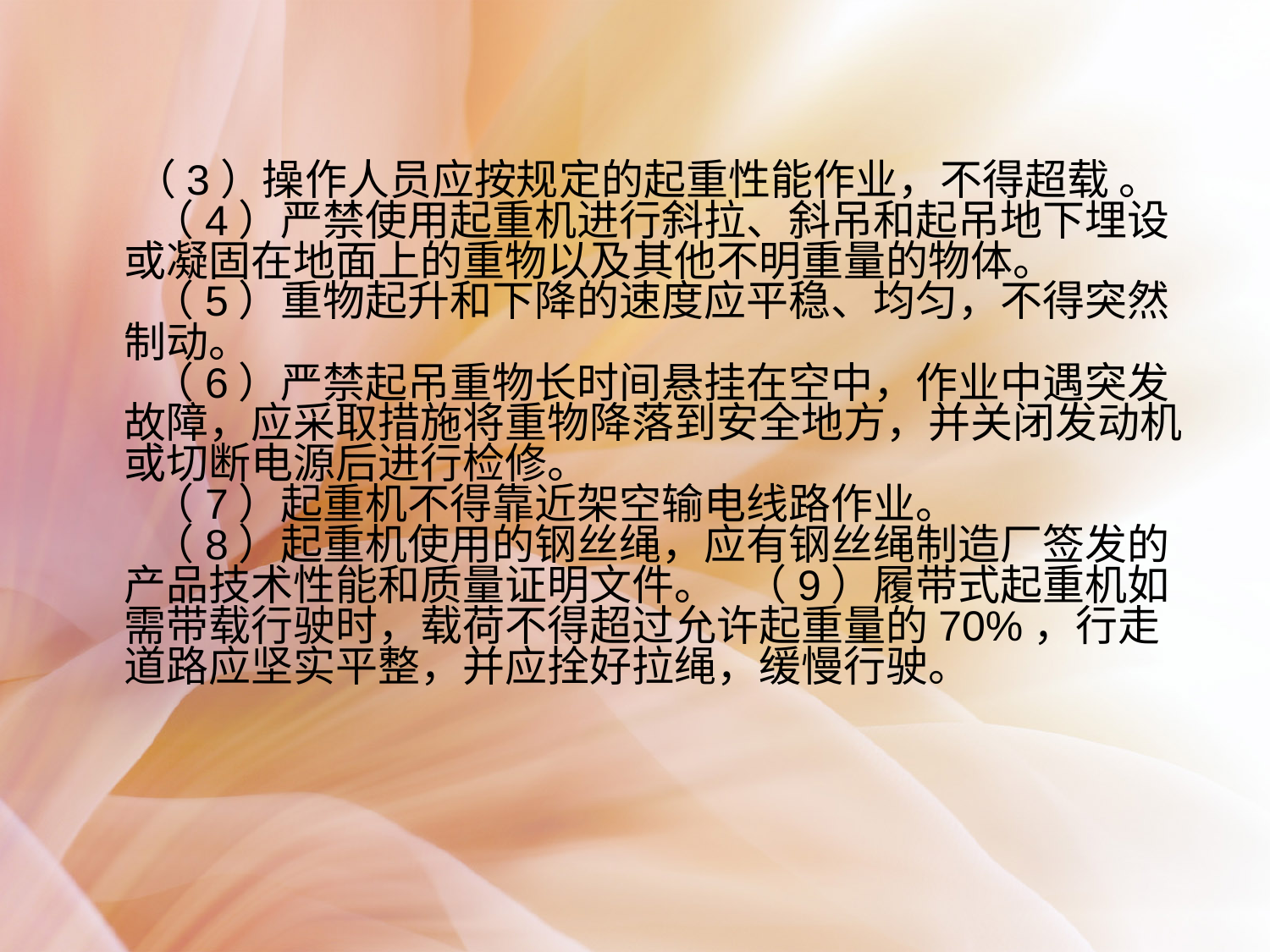

（3）操作人员应按规定的起重性能作业，不得超载 。
   （4）严禁使用起重机进行斜拉、斜吊和起吊地下埋设或凝固在地面上的重物以及其他不明重量的物体。
   （5）重物起升和下降的速度应平稳、均匀，不得突然制动。
   （6）严禁起吊重物长时间悬挂在空中，作业中遇突发故障，应采取措施将重物降落到安全地方，并关闭发动机或切断电源后进行检修。
   （7）起重机不得靠近架空输电线路作业。
   （8）起重机使用的钢丝绳，应有钢丝绳制造厂签发的产品技术性能和质量证明文件。   （9）履带式起重机如需带载行驶时，载荷不得超过允许起重量的70%，行走道路应坚实平整，并应拴好拉绳，缓慢行驶。